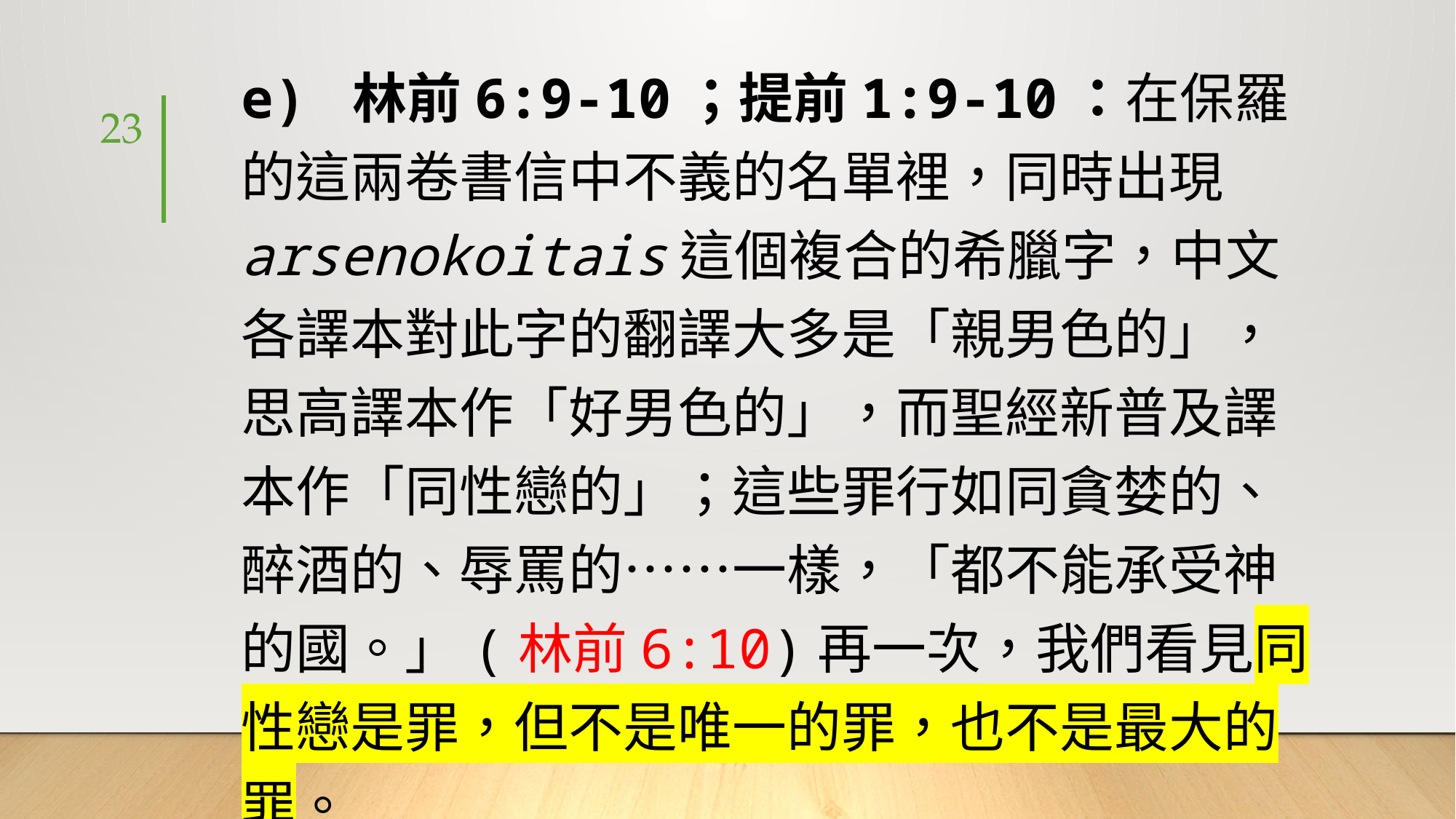

e) 林前6:9-10；提前1:9-10：在保羅的這兩卷書信中不義的名單裡，同時出現arsenokoitais這個複合的希臘字，中文各譯本對此字的翻譯大多是「親男色的」，思高譯本作「好男色的」，而聖經新普及譯本作「同性戀的」；這些罪行如同貪婪的、醉酒的、辱罵的……一樣，「都不能承受神的國。」(林前6:10)再一次，我們看見同性戀是罪，但不是唯一的罪，也不是最大的罪。
23